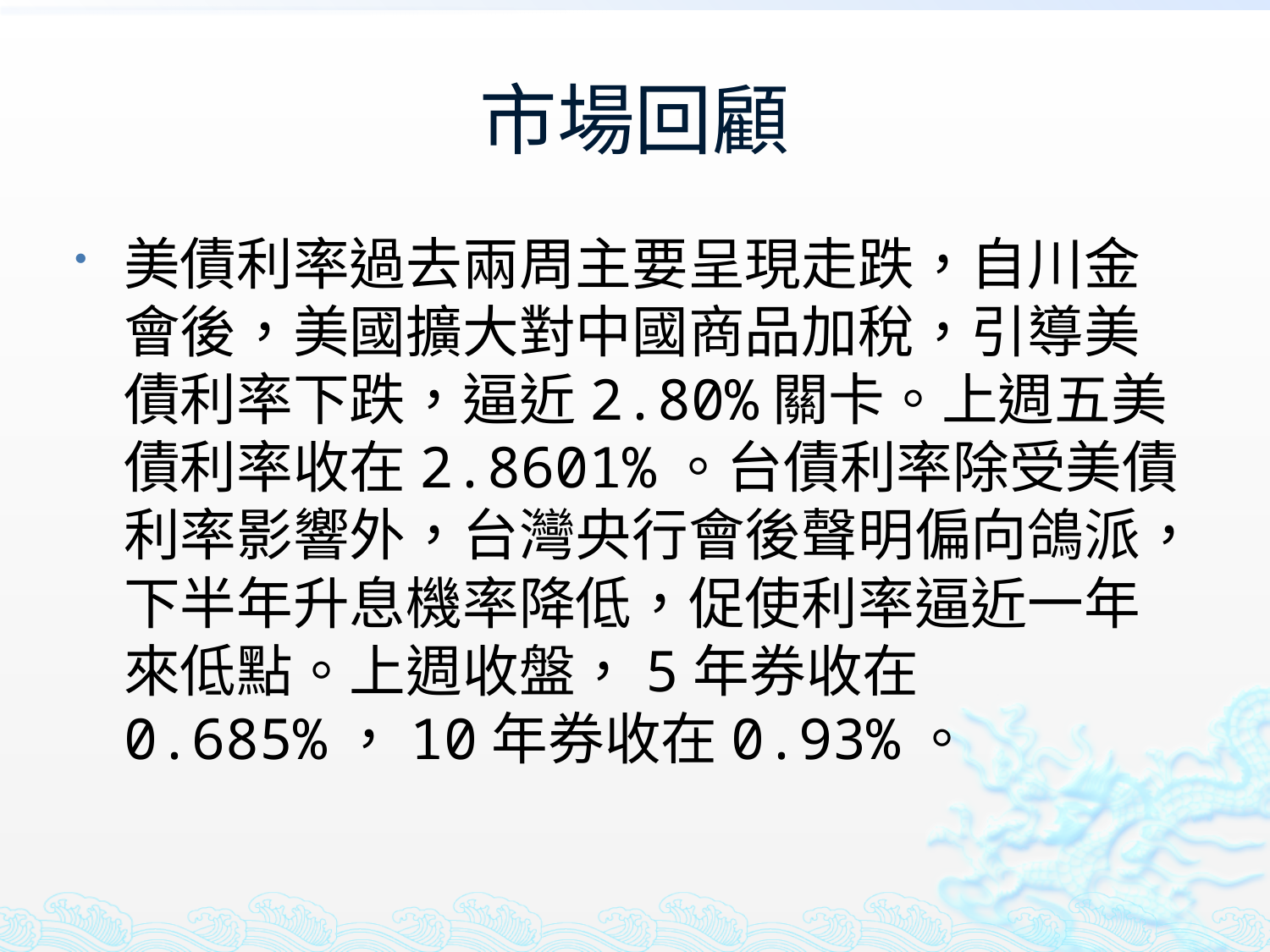

# 市場回顧
美債利率過去兩周主要呈現走跌，自川金會後，美國擴大對中國商品加稅，引導美債利率下跌，逼近2.80%關卡。上週五美債利率收在2.8601%。台債利率除受美債利率影響外，台灣央行會後聲明偏向鴿派，下半年升息機率降低，促使利率逼近一年來低點。上週收盤，5年券收在0.685%，10年券收在0.93%。